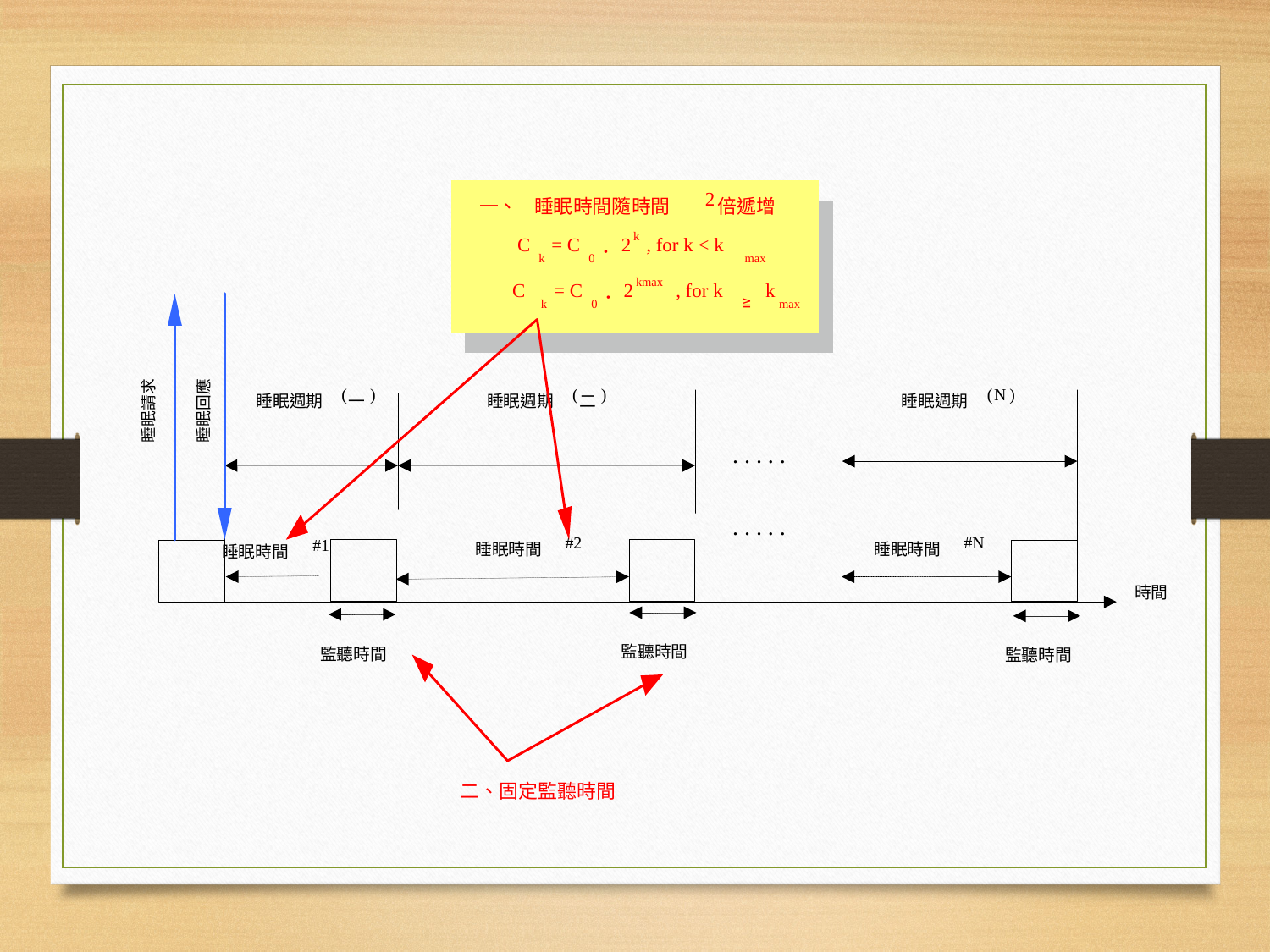

2
一、
睡眠時間隨時間
倍遞增

k
2
 , for k < k
 = C
    C
．
max
0
k
kmax
 , for k
 k
2
          C
 = C
．
≧

max
0
k

睡眠請求
睡眠回應
(
)
(
)
(
N
)
睡眠週期
一
睡眠週期
二
睡眠週期

. . . . .

. . . . .

 #2
 #N

#1
睡眠時間
睡眠時間

睡眠時間

時間

監聽時間
監聽時間
監聽時間

二、固定監聽時間